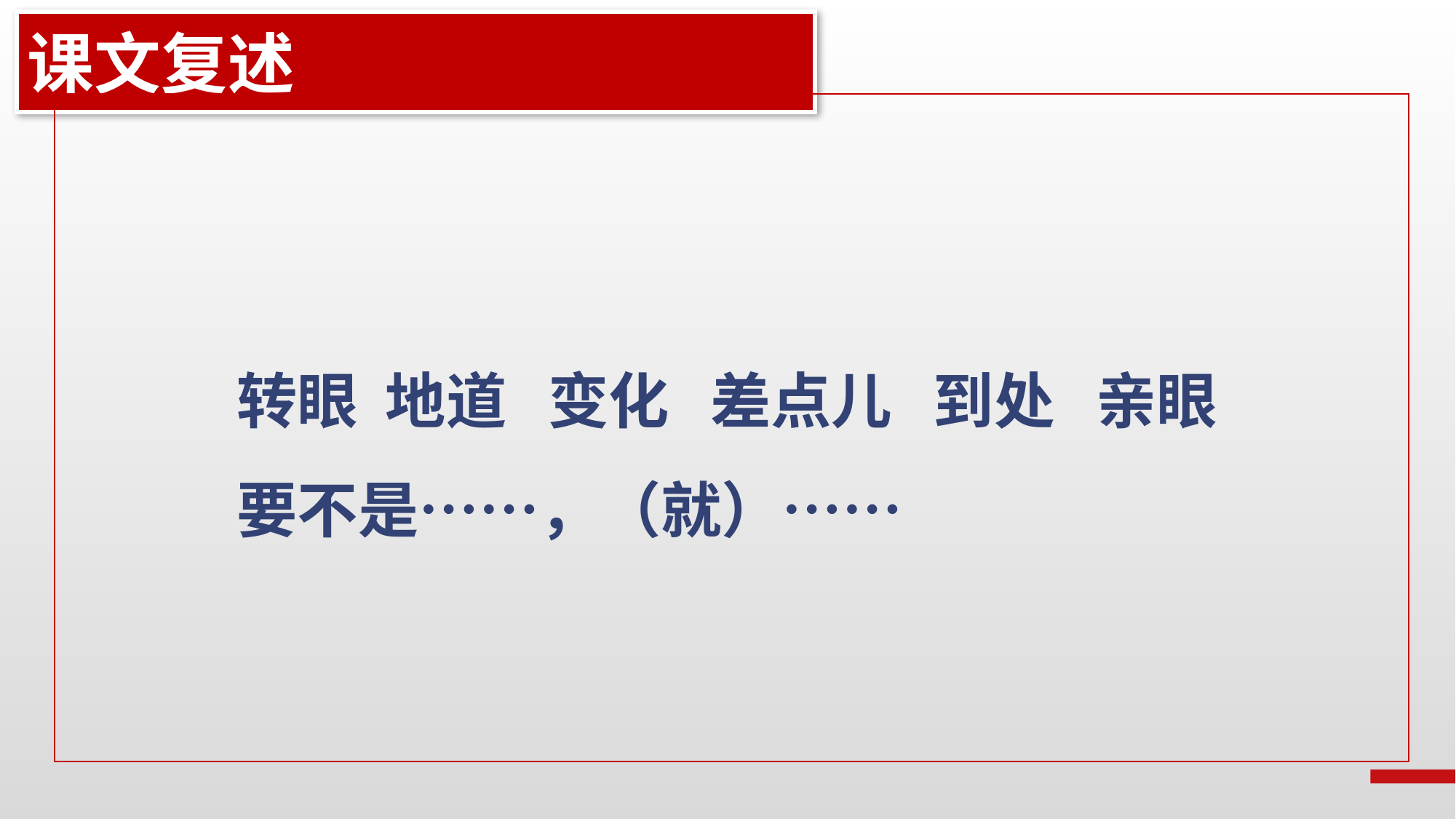

课文复述

转眼  地道   变化   差点儿   到处   亲眼
要不是……，（就）……